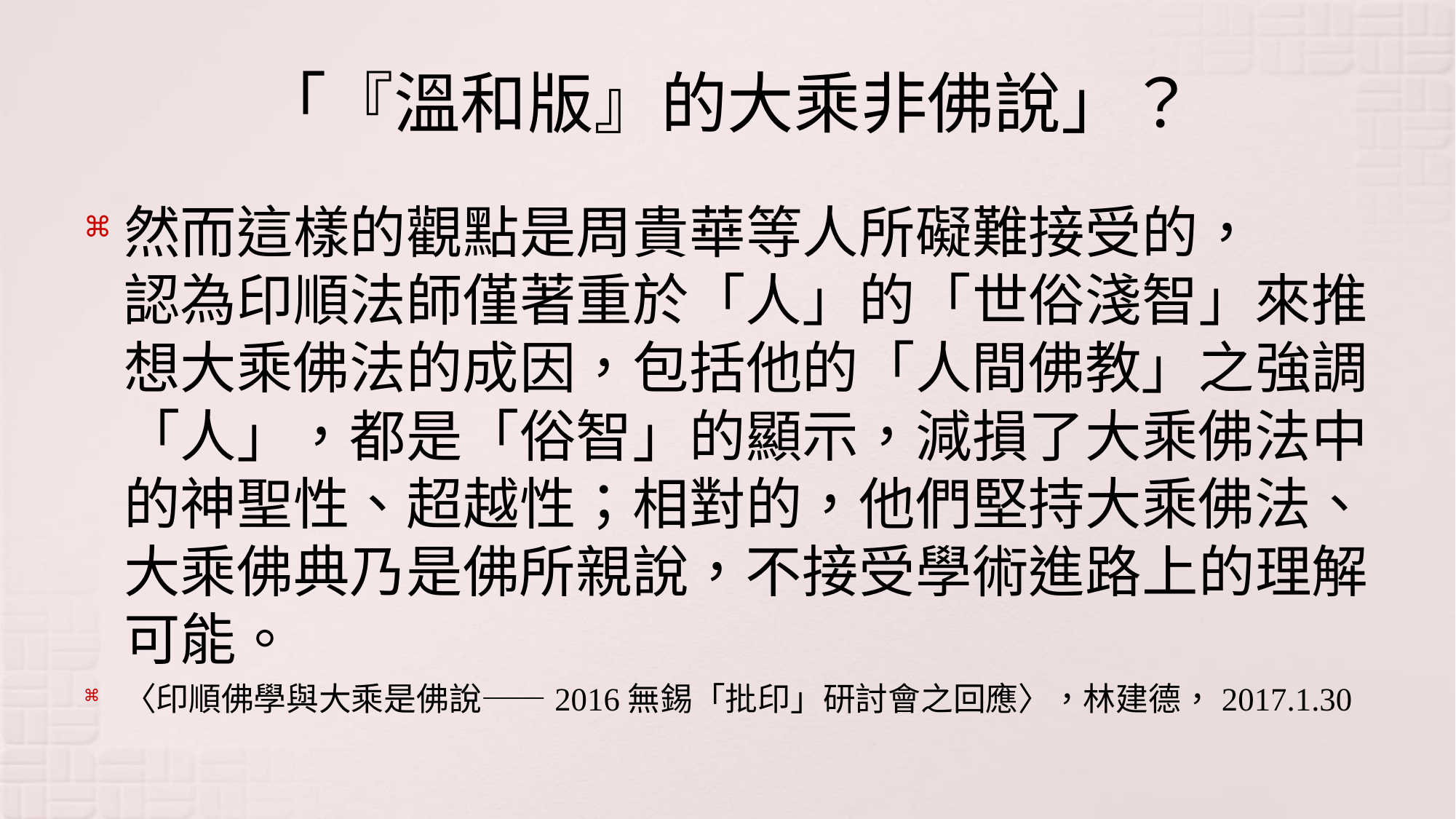

# 「『溫和版』的大乘非佛說」？
然而這樣的觀點是周貴華等人所礙難接受的，
認為印順法師僅著重於「人」的「世俗淺智」來推想大乘佛法的成因，包括他的「人間佛教」之強調「人」，都是「俗智」的顯示，減損了大乘佛法中的神聖性、超越性；相對的，他們堅持大乘佛法、大乘佛典乃是佛所親說，不接受學術進路上的理解可能。
〈印順佛學與大乘是佛說——2016無錫「批印」研討會之回應〉，林建德，2017.1.30